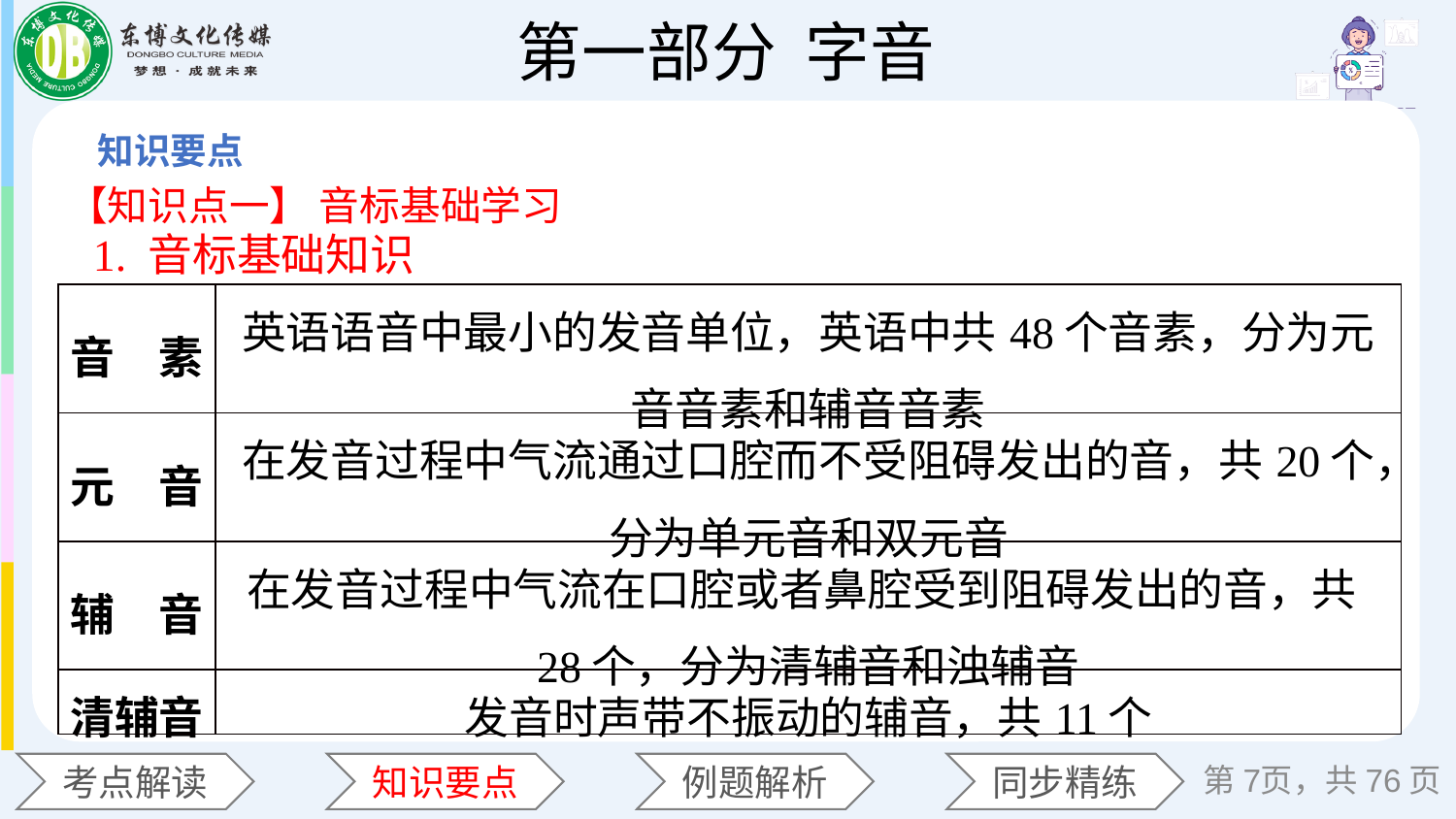

【知识点一】 音标基础学习
 1. 音标基础知识

| 音　素 | 英语语音中最小的发音单位，英语中共48个音素，分为元音音素和辅音音素 |
| --- | --- |
| 元　音 | 在发音过程中气流通过口腔而不受阻碍发出的音，共20个，分为单元音和双元音 |
| 辅　音 | 在发音过程中气流在口腔或者鼻腔受到阻碍发出的音，共28个，分为清辅音和浊辅音 |
| 清辅音 | 发音时声带不振动的辅音，共11个 |
第7页，共76页